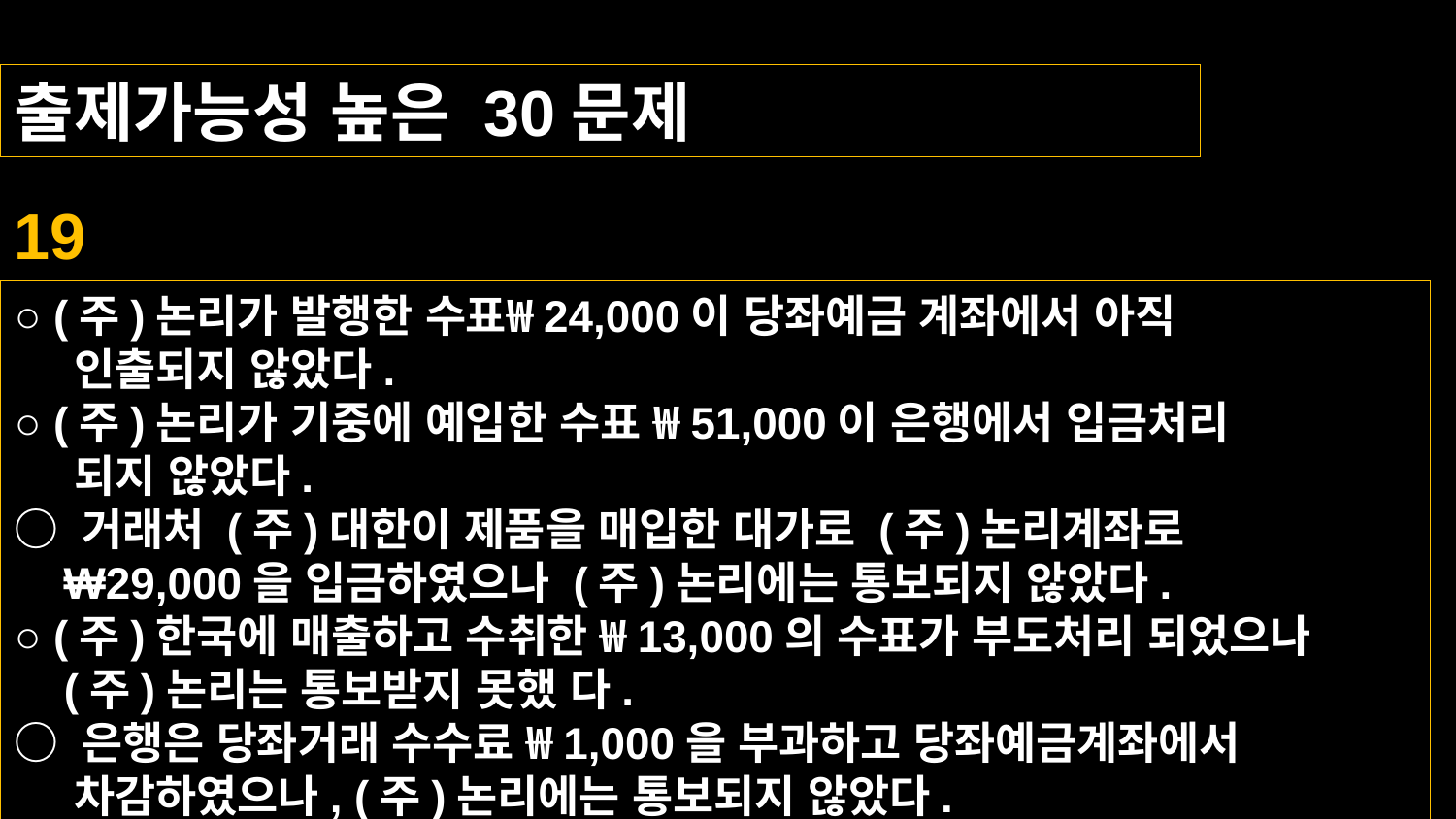

출제가능성 높은 30문제
19
○ (주)논리가 발행한 수표₩24,000이 당좌예금 계좌에서 아직
    인출되지 않았다.
○ (주)논리가 기중에 예입한 수표 ₩51,000이 은행에서 입금처리
    되지 않았다.
○ 거래처 (주)대한이 제품을 매입한 대가로 (주)논리계좌로
    ₩29,000을 입금하였으나 (주)논리에는 통보되지 않았다.
○ (주)한국에 매출하고 수취한 ₩13,000의 수표가 부도처리 되었으나
    (주)논리는 통보받지 못했 다.
○ 은행은 당좌거래 수수료 ₩1,000을 부과하고 당좌예금계좌에서
    차감하였으나, (주)논리에는 통보되지 않았다.